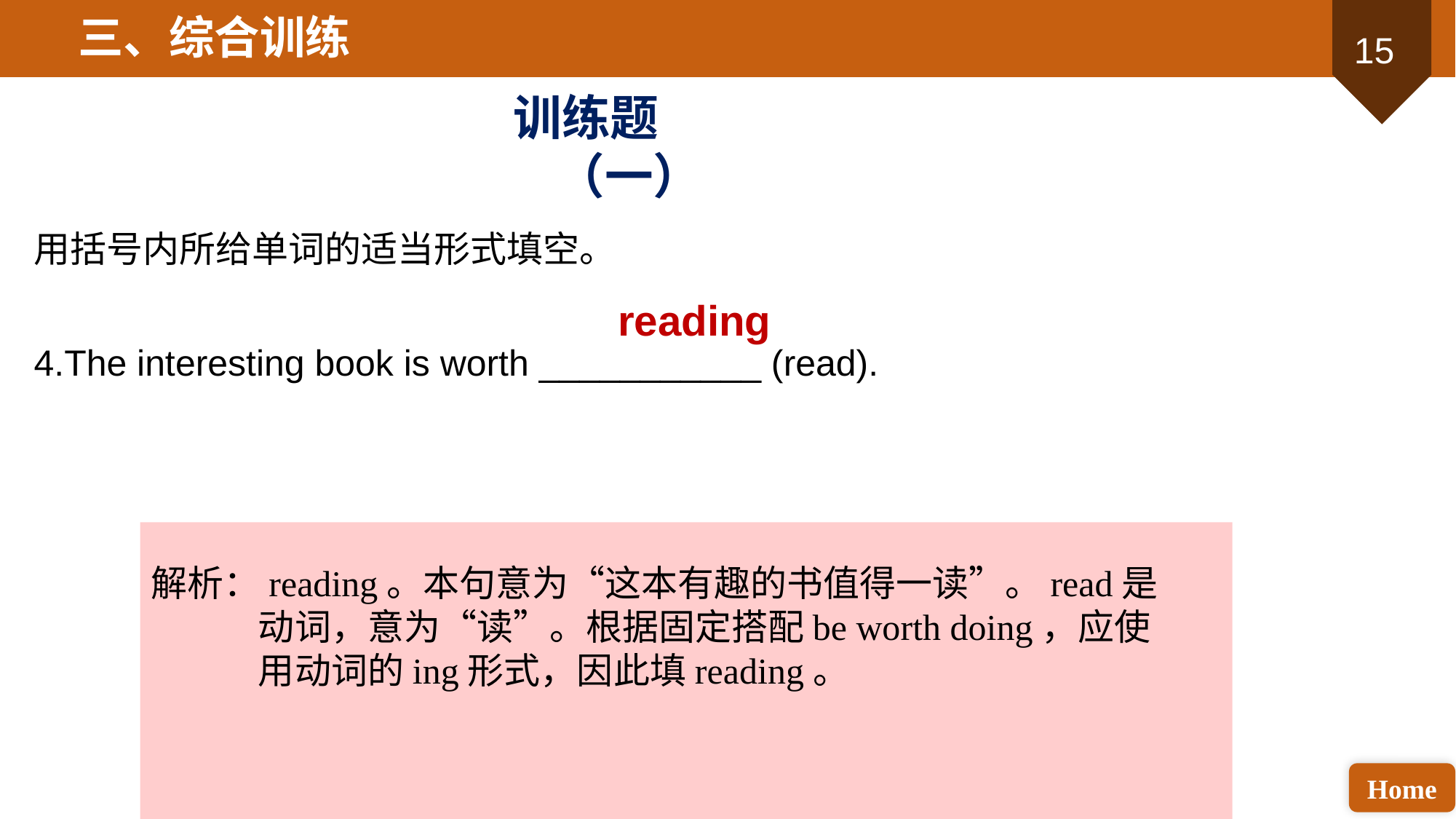

三、综合训练
训练题（一）
用括号内所给单词的适当形式填空。

4.The interesting book is worth ___________ (read).
reading

解析：reading。本句意为“这本有趣的书值得一读”。read是动词，意为“读”。根据固定搭配be worth doing，应使用动词的ing形式，因此填reading。